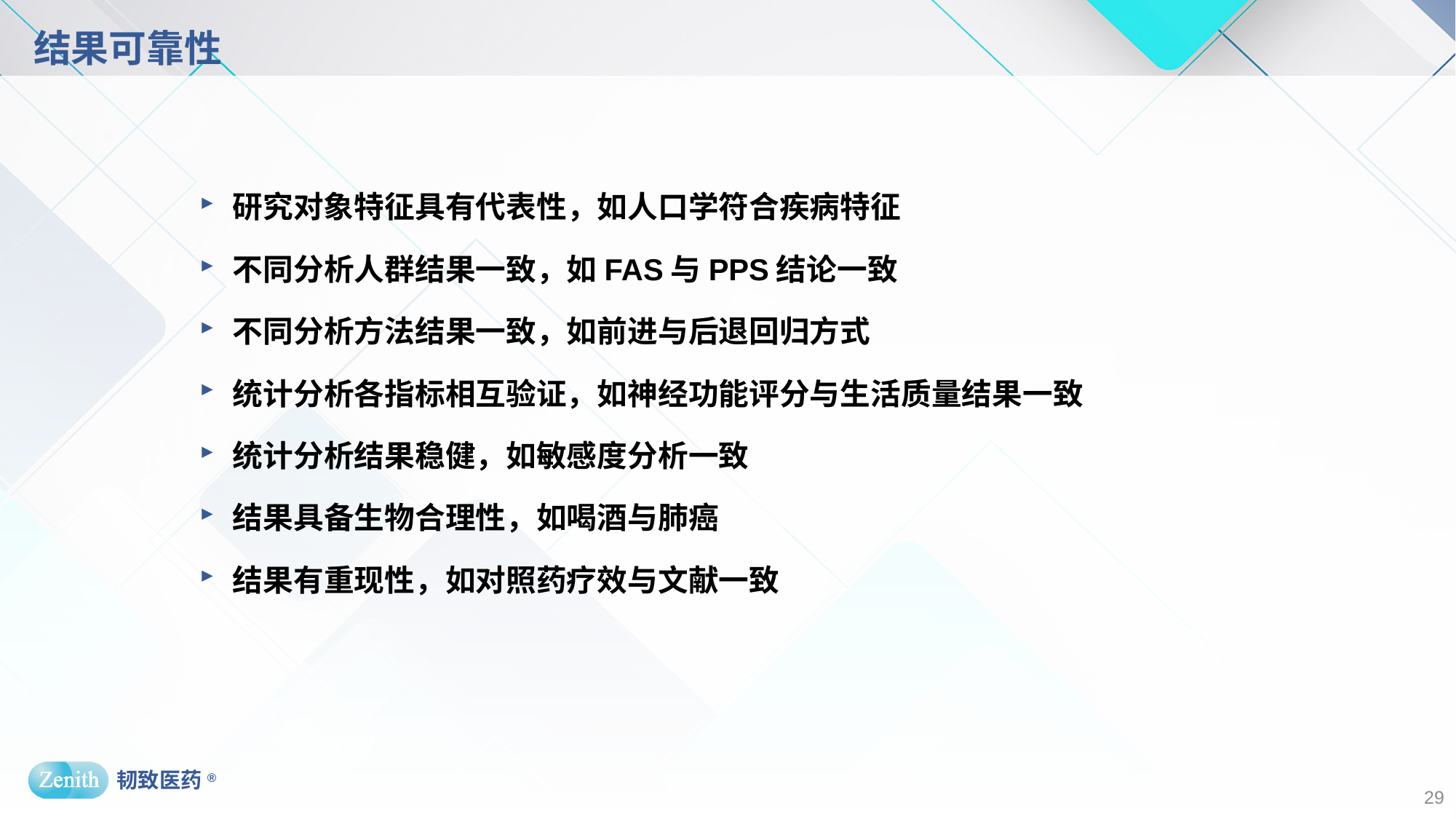

# 结果可靠性
研究对象特征具有代表性，如人口学符合疾病特征
不同分析人群结果一致，如FAS与PPS结论一致
不同分析方法结果一致，如前进与后退回归方式
统计分析各指标相互验证，如神经功能评分与生活质量结果一致
统计分析结果稳健，如敏感度分析一致
结果具备生物合理性，如喝酒与肺癌
结果有重现性，如对照药疗效与文献一致
29